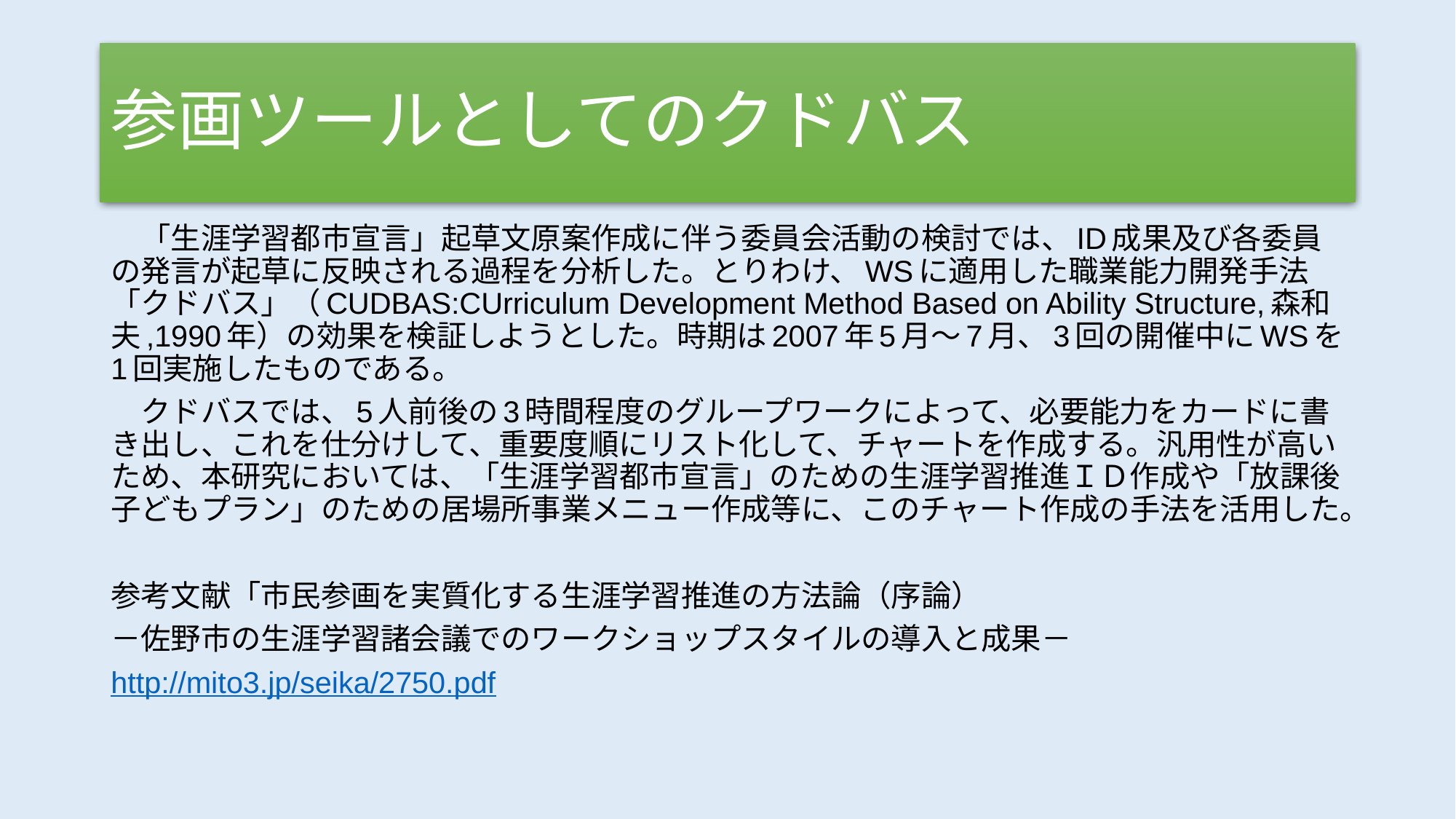

# 参画ツールとしてのクドバス
　「生涯学習都市宣言」起草文原案作成に伴う委員会活動の検討では、ID成果及び各委員の発言が起草に反映される過程を分析した。とりわけ、WSに適用した職業能力開発手法「クドバス」（CUDBAS:CUrriculum Development Method Based on Ability Structure,森和夫,1990年）の効果を検証しようとした。時期は2007年5月～7月、3回の開催中にWSを1回実施したものである。
　クドバスでは、5人前後の3時間程度のグループワークによって、必要能力をカードに書き出し、これを仕分けして、重要度順にリスト化して、チャートを作成する。汎用性が高いため、本研究においては、「生涯学習都市宣言」のための生涯学習推進ＩＤ作成や「放課後子どもプラン」のための居場所事業メニュー作成等に、このチャート作成の手法を活用した。

参考文献「市民参画を実質化する生涯学習推進の方法論（序論）
－佐野市の生涯学習諸会議でのワークショップスタイルの導入と成果－
http://mito3.jp/seika/2750.pdf